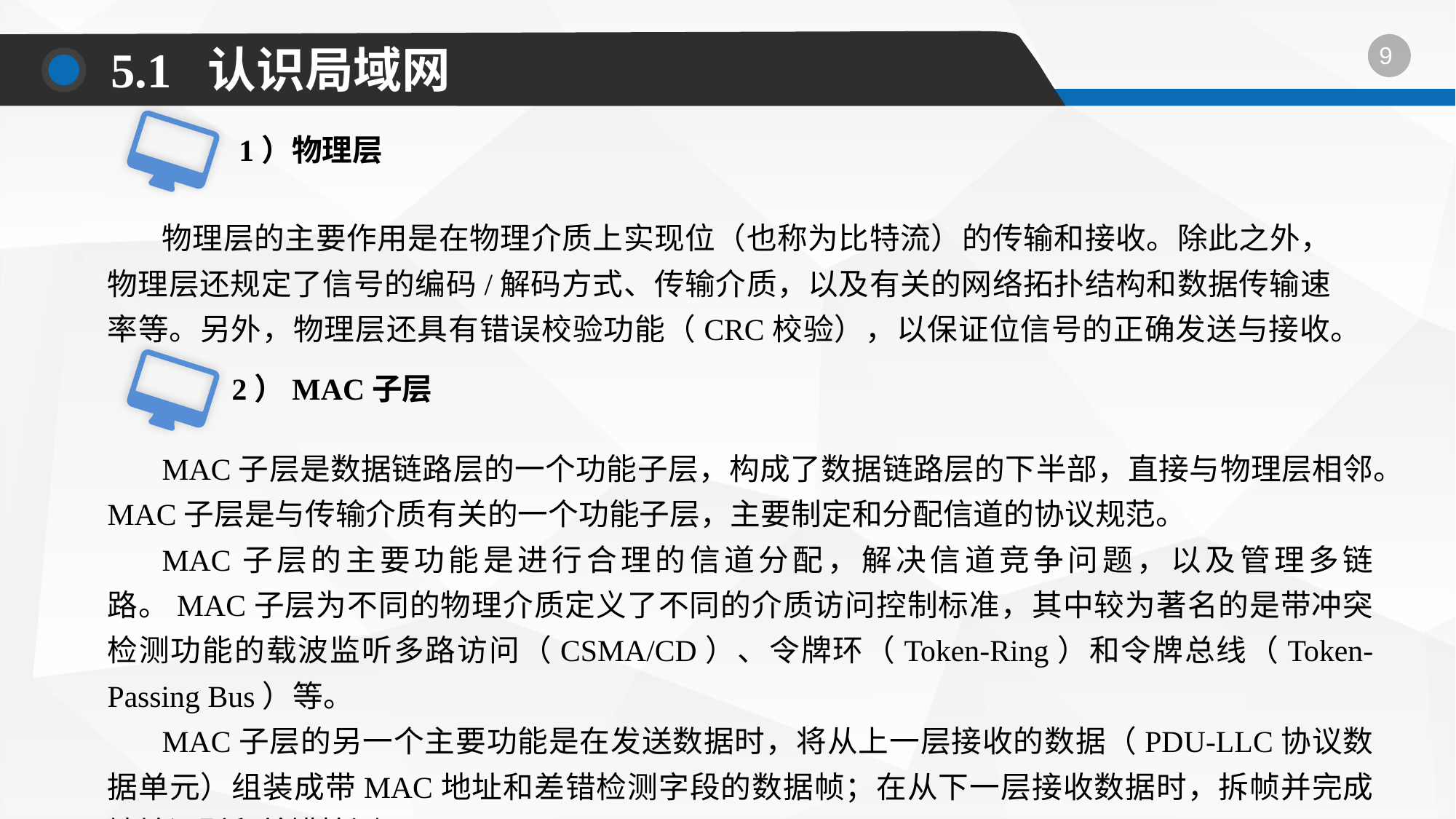

5.1  认识局域网

1）物理层
物理层的主要作用是在物理介质上实现位（也称为比特流）的传输和接收。除此之外，物理层还规定了信号的编码/解码方式、传输介质，以及有关的网络拓扑结构和数据传输速率等。另外，物理层还具有错误校验功能（CRC校验），以保证位信号的正确发送与接收。

2）MAC子层
MAC子层是数据链路层的一个功能子层，构成了数据链路层的下半部，直接与物理层相邻。MAC子层是与传输介质有关的一个功能子层，主要制定和分配信道的协议规范。
MAC子层的主要功能是进行合理的信道分配，解决信道竞争问题，以及管理多链路。MAC子层为不同的物理介质定义了不同的介质访问控制标准，其中较为著名的是带冲突检测功能的载波监听多路访问（CSMA/CD）、令牌环（Token-Ring）和令牌总线（Token-Passing Bus）等。
MAC子层的另一个主要功能是在发送数据时，将从上一层接收的数据（PDU-LLC协议数据单元）组装成带MAC地址和差错检测字段的数据帧；在从下一层接收数据时，拆帧并完成地址识别和差错检测。